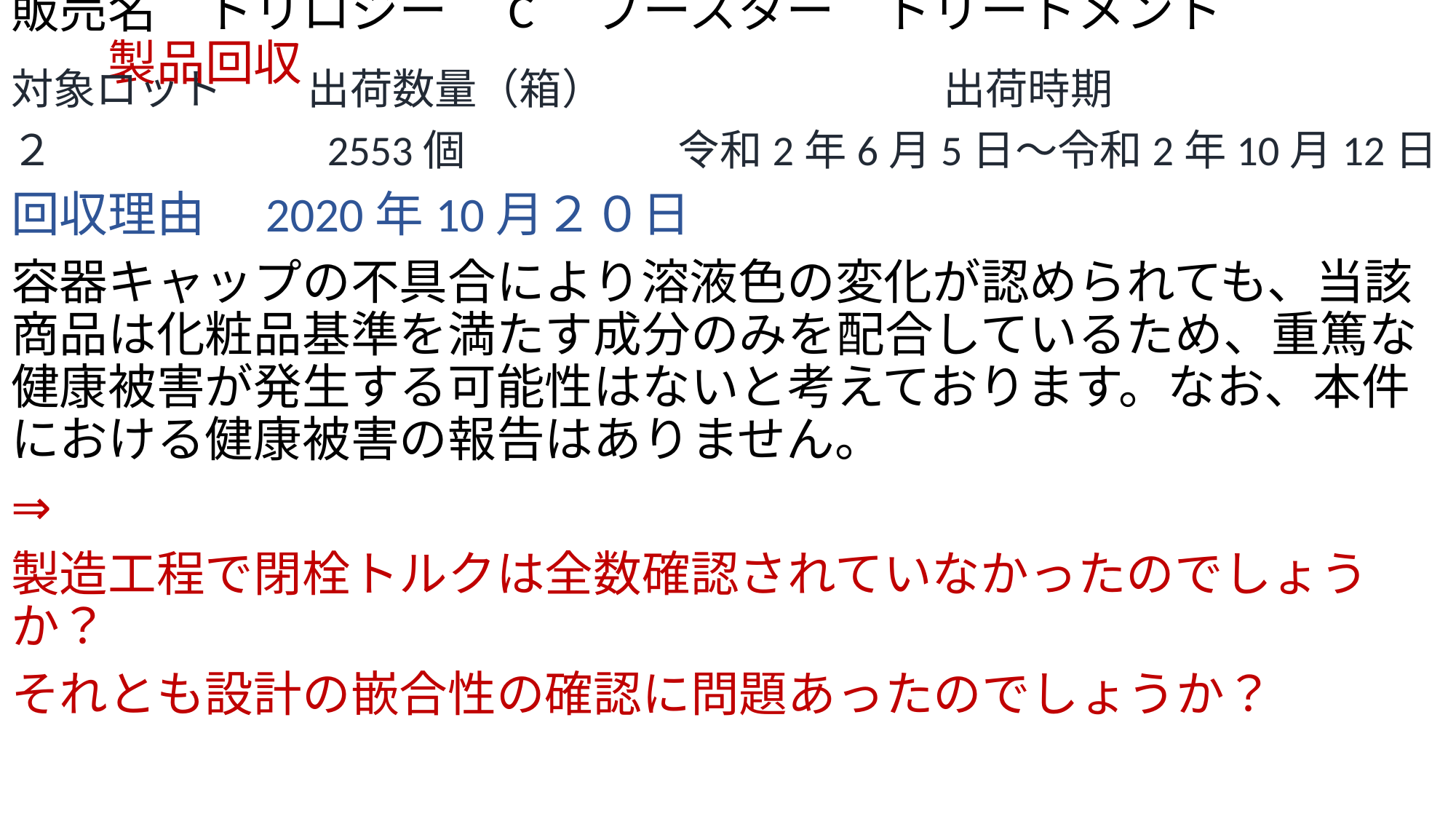

# 販売名　トリロジー　C　ブースター　トリートメント　　　　　　製品回収
対象ロット　　出荷数量（箱）　　　　　　　　出荷時期
２　　　　　　 2553個　　　　　令和2年6月5日～令和2年10月12日
回収理由　2020年10月２０日
容器キャップの不具合により溶液色の変化が認められても、当該商品は化粧品基準を満たす成分のみを配合しているため、重篤な健康被害が発生する可能性はないと考えております。なお、本件における健康被害の報告はありません。
⇒
製造工程で閉栓トルクは全数確認されていなかったのでしょうか？
それとも設計の嵌合性の確認に問題あったのでしょうか？